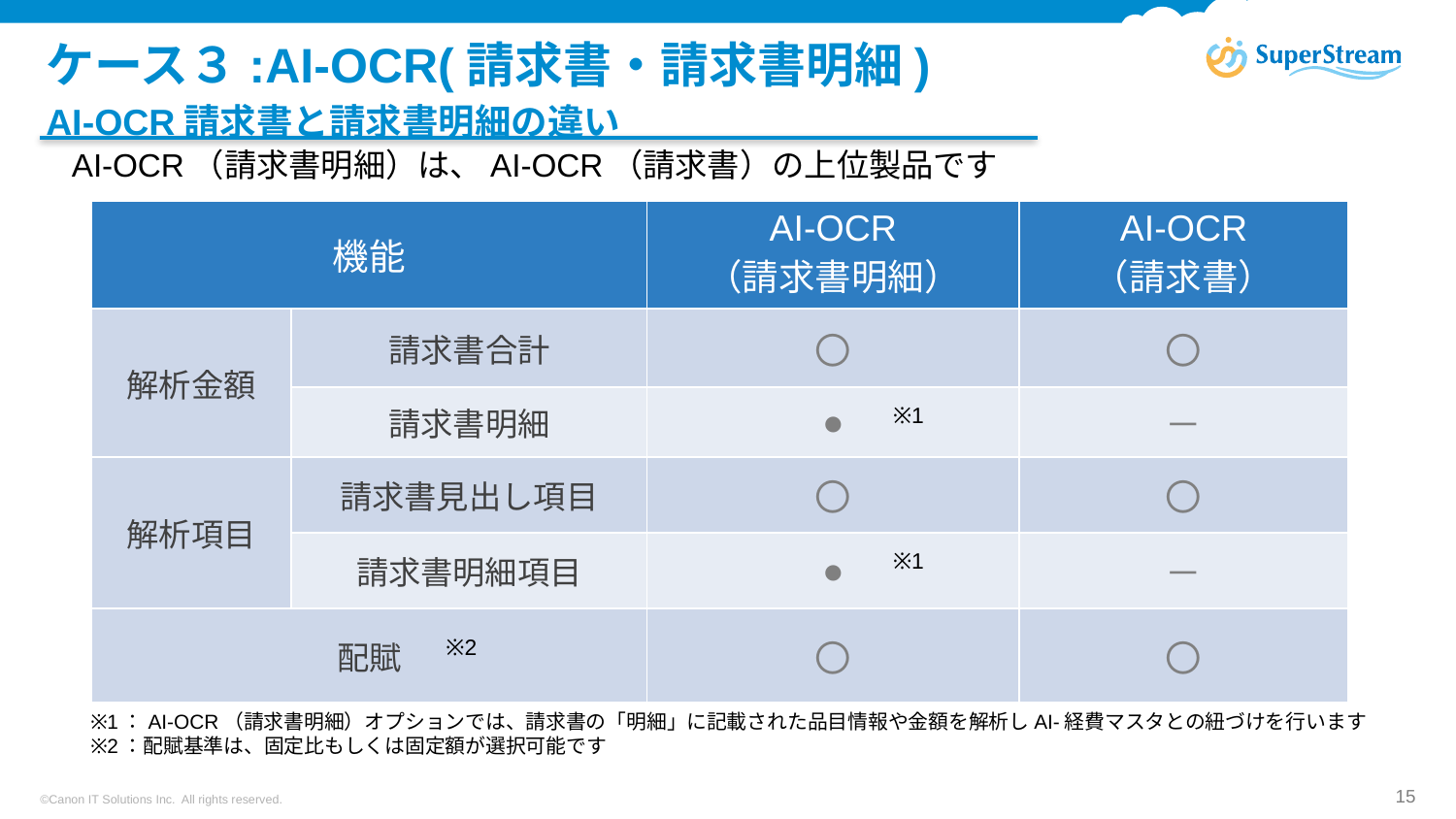

# ケース３:AI-OCR(請求書・請求書明細)
AI-OCR請求書と請求書明細の違い

AI-OCR（請求書明細）は、AI-OCR（請求書）の上位製品です

| 機能 |  | AI-OCR （請求書明細） | AI-OCR （請求書） |
| --- | --- | --- | --- |
| 解析金額 | 請求書合計 | 〇 | 〇 |
|  | 請求書明細 | ● | － |
| 解析項目 | 請求書見出し項目 | 〇 | 〇 |
|  | 請求書明細項目 | ● | － |
| 配賦 |  | 〇 | 〇 |
※1
※1
※2
※1：AI-OCR（請求書明細）オプションでは、請求書の「明細」に記載された品目情報や金額を解析しAI-経費マスタとの紐づけを行います
※2：配賦基準は、固定比もしくは固定額が選択可能です
©Canon IT Solutions Inc.  All rights reserved.
15